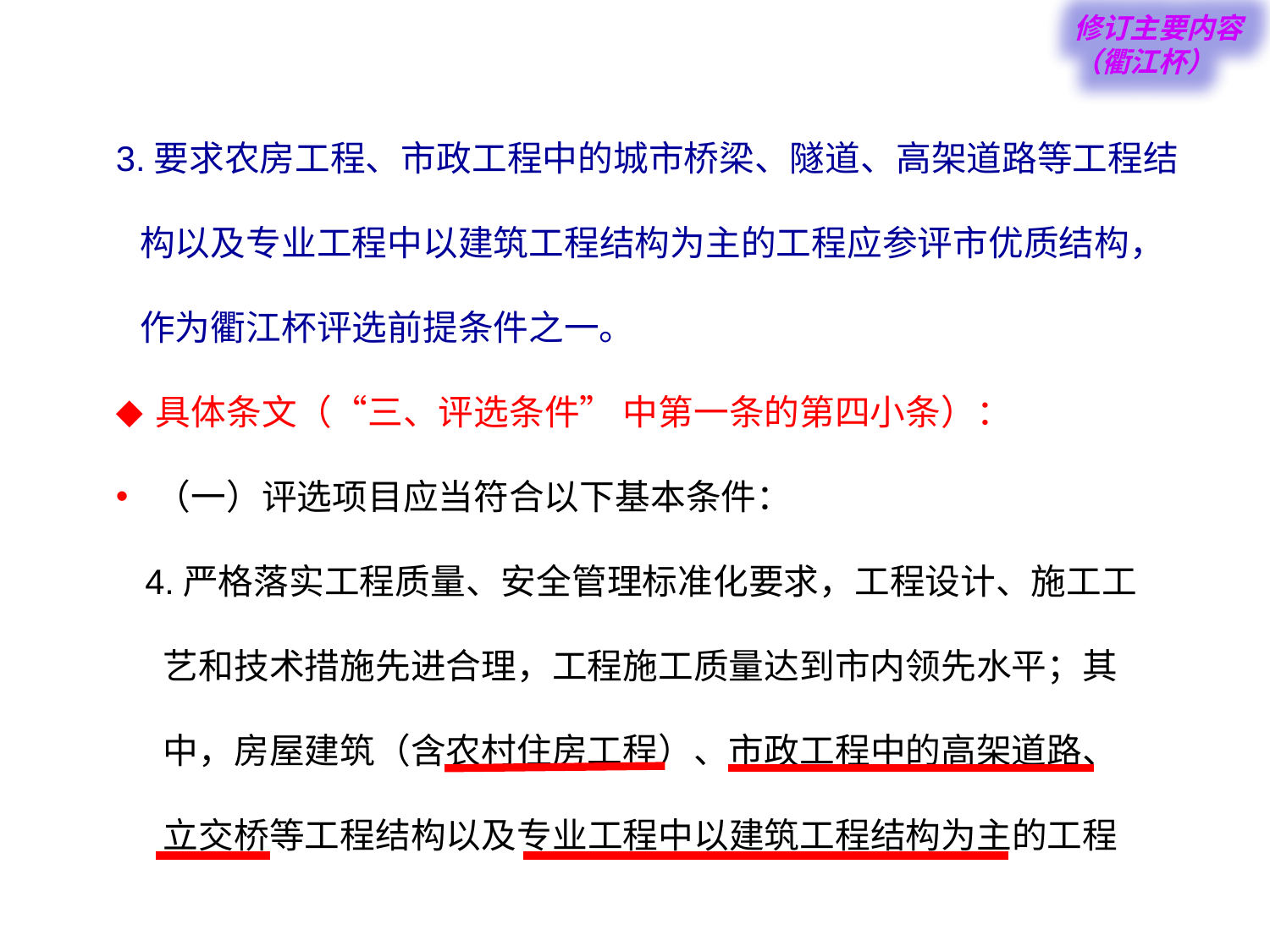

修订主要内容（衢江杯）
3.要求农房工程、市政工程中的城市桥梁、隧道、高架道路等工程结
  构以及专业工程中以建筑工程结构为主的工程应参评市优质结构，
  作为衢江杯评选前提条件之一。
具体条文（“三、评选条件” 中第一条的第四小条）：
（一）评选项目应当符合以下基本条件：
   4.严格落实工程质量、安全管理标准化要求，工程设计、施工工
     艺和技术措施先进合理，工程施工质量达到市内领先水平；其
     中，房屋建筑（含农村住房工程）、市政工程中的高架道路、
     立交桥等工程结构以及专业工程中以建筑工程结构为主的工程